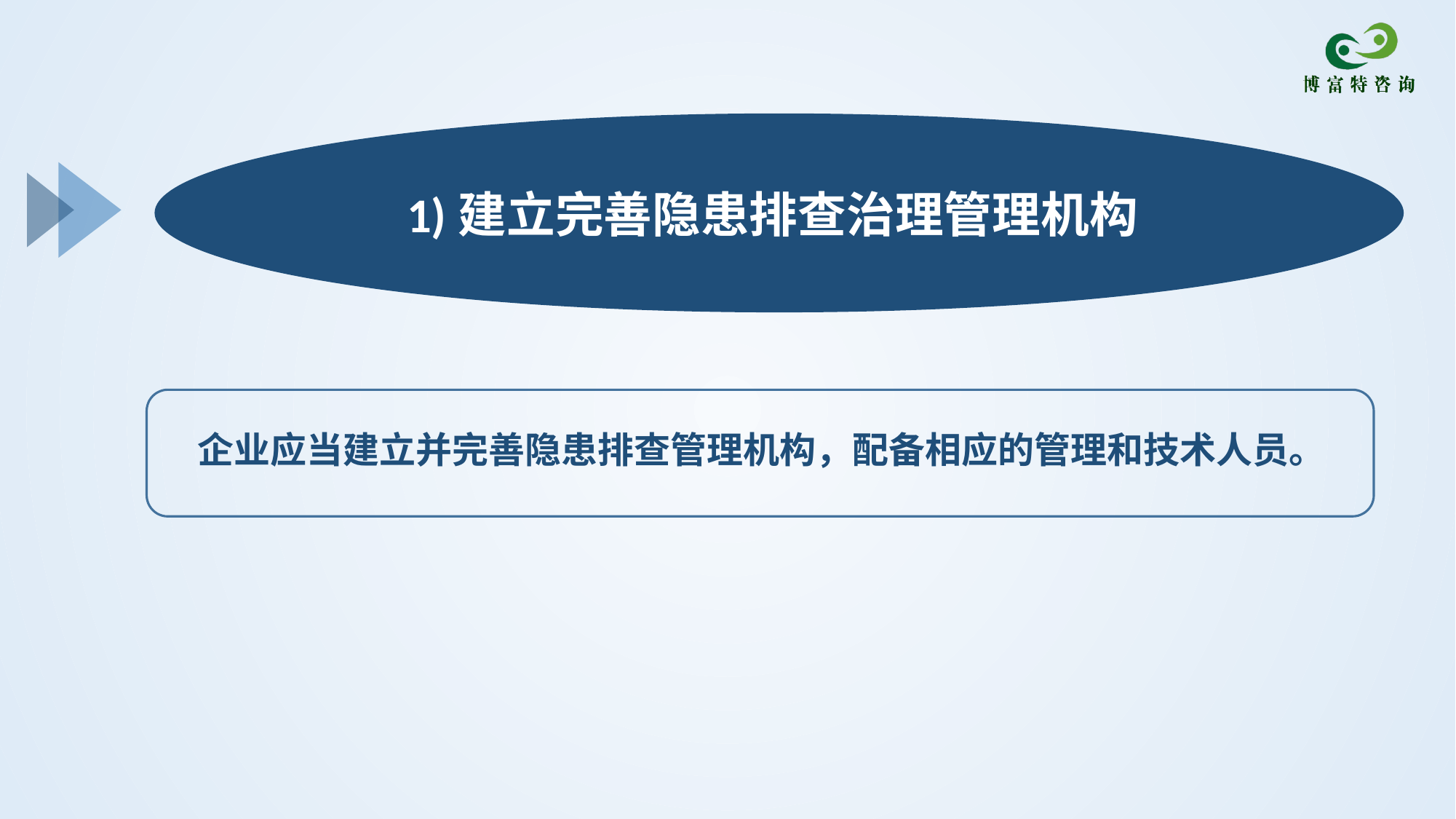

1)建立完善隐患排查治理管理机构

企业应当建立并完善隐患排查管理机构，配备相应的管理和技术人员。